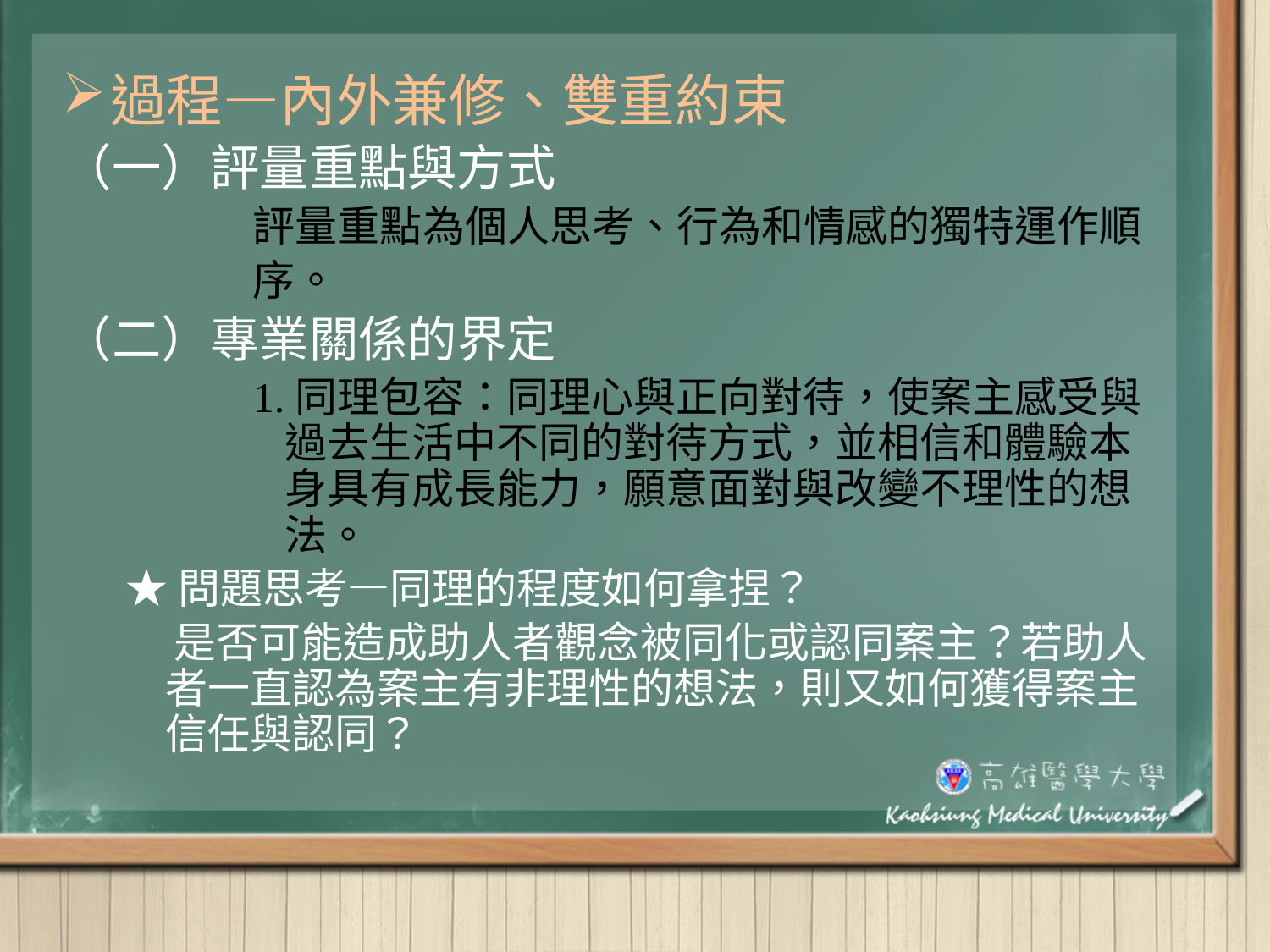

#
過程—內外兼修、雙重約束
（一）評量重點與方式
評量重點為個人思考、行為和情感的獨特運作順
序。
（二）專業關係的界定
1.同理包容：同理心與正向對待，使案主感受與過去生活中不同的對待方式，並相信和體驗本身具有成長能力，願意面對與改變不理性的想法。
★問題思考—同理的程度如何拿捏？
    是否可能造成助人者觀念被同化或認同案主？若助人者一直認為案主有非理性的想法，則又如何獲得案主信任與認同？